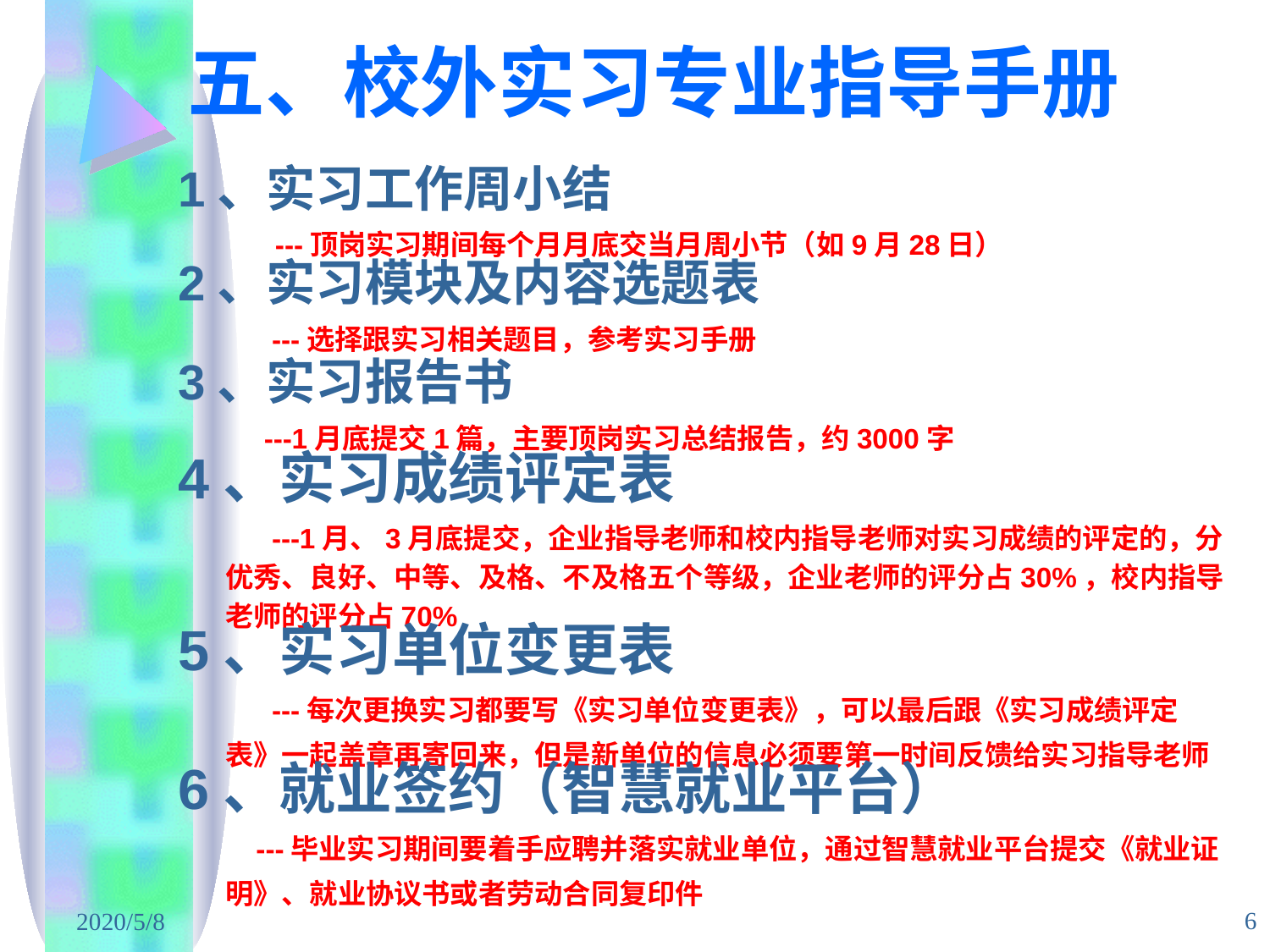

# 五、校外实习专业指导手册
1、实习工作周小结
          ---顶岗实习期间每个月月底交当月周小节（如9月28日）
2、实习模块及内容选题表
      ---选择跟实习相关题目，参考实习手册
3、实习报告书
        ---1月底提交1篇，主要顶岗实习总结报告，约3000字
4、实习成绩评定表
            ---1月、3月底提交，企业指导老师和校内指导老师对实习成绩的评定的，分优秀、良好、中等、及格、不及格五个等级，企业老师的评分占30%，校内指导老师的评分占70%
5、实习单位变更表
      ---每次更换实习都要写《实习单位变更表》，可以最后跟《实习成绩评定表》一起盖章再寄回来，但是新单位的信息必须要第一时间反馈给实习指导老师
6、就业签约（智慧就业平台）
     ---毕业实习期间要着手应聘并落实就业单位，通过智慧就业平台提交《就业证明》、就业协议书或者劳动合同复印件

6
2020/5/8